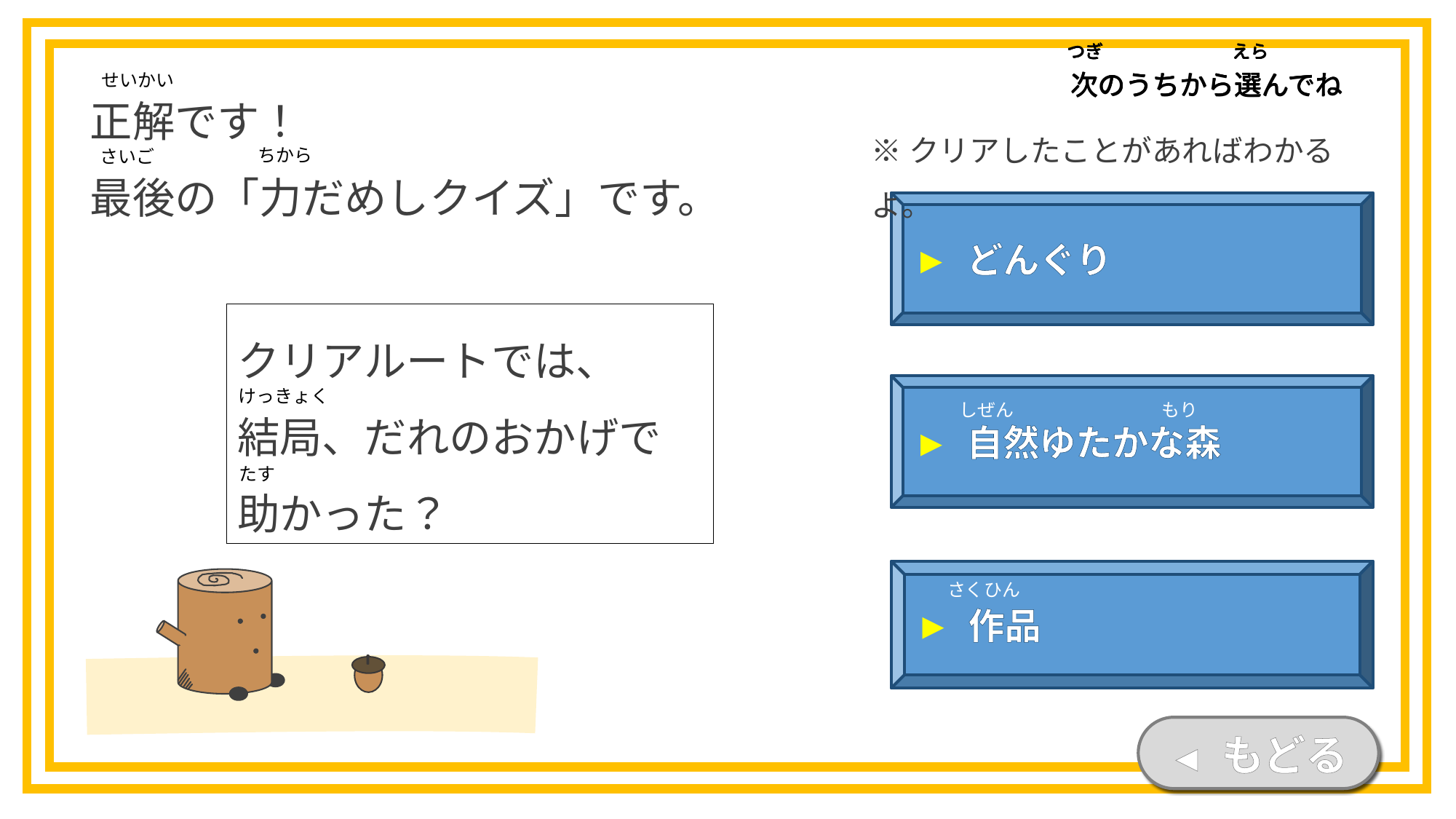

つぎ
えら
次のうちから選んでね
つぎ
えら
次のうちから選んでね
つぎ
えら
次のうちから選んでね
つぎ
えら
次のうちから選んでね

せいかい
正解です！
最後の「力だめしクイズ」です。
※クリアしたことがあればわかるよ。
ちから
さいご
► どんぐり
クリアルートでは、
結局、だれのおかげで
助かった？
► 自然ゆたかな森
けっきょく
しぜん
もり
たす
► 作品

さくひん

◄ もどる